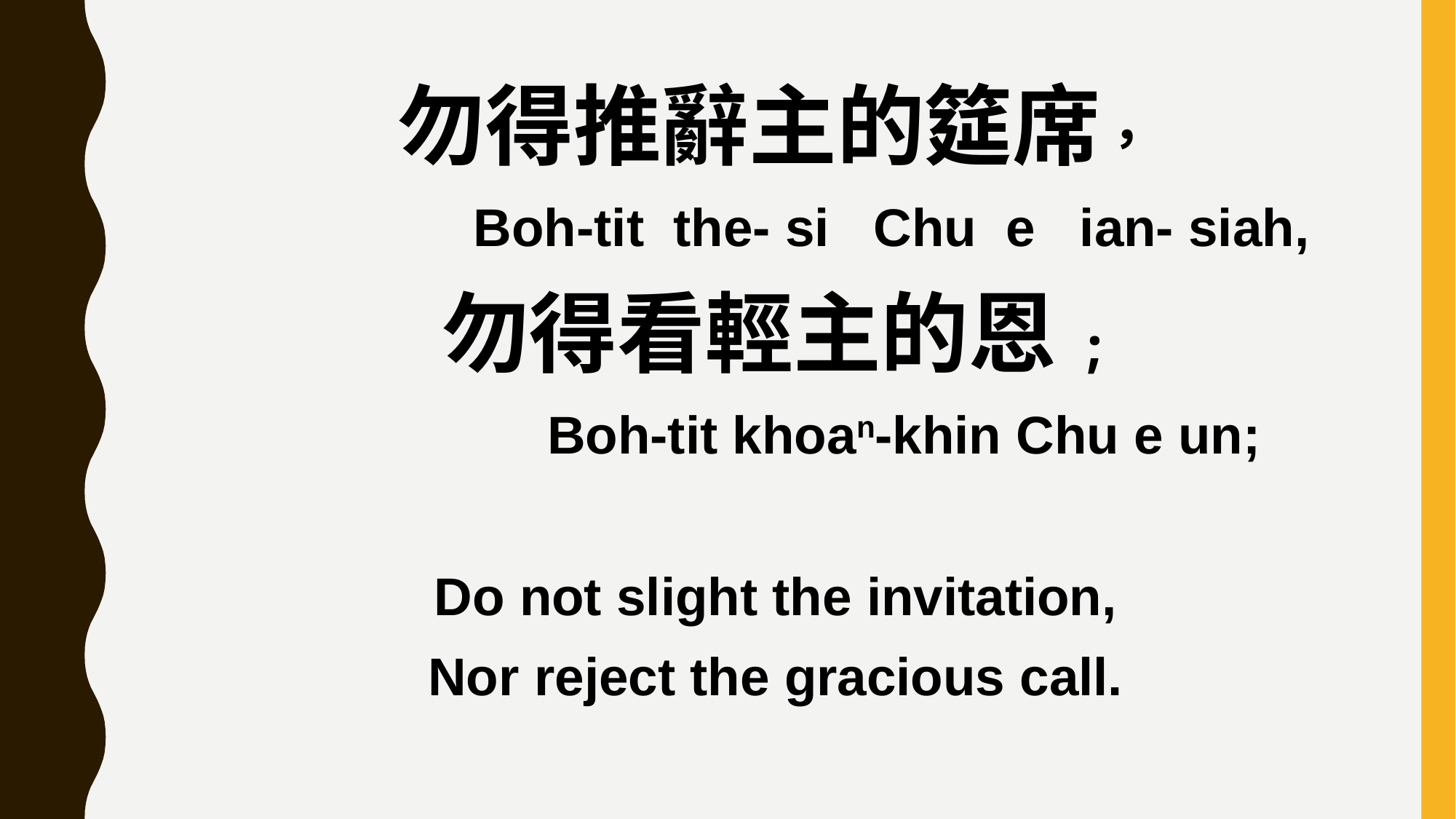

勿得推辭主的筵席，
                       Boh-tit  the- si   Chu  e   ian- siah,
勿得看輕主的恩;
                            Boh-tit khoan-khin Chu e un;

Do not slight the invitation,
Nor reject the gracious call.